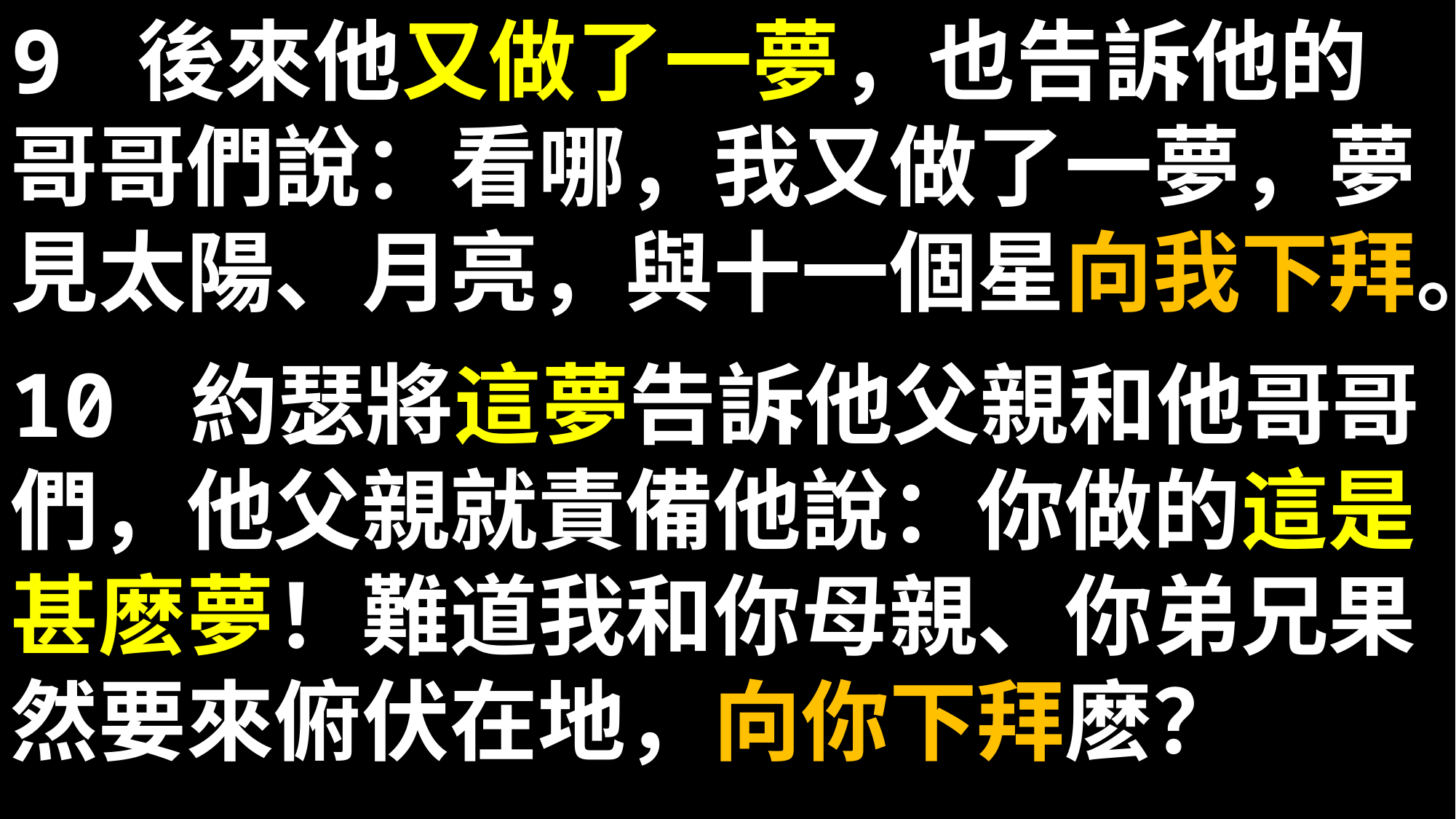

9 後來他又做了一夢，也告訴他的哥哥們說：看哪，我又做了一夢，夢見太陽、月亮，與十一個星向我下拜。
10 約瑟將這夢告訴他父親和他哥哥們，他父親就責備他說：你做的這是甚麽夢！難道我和你母親、你弟兄果然要來俯伏在地，向你下拜麽？